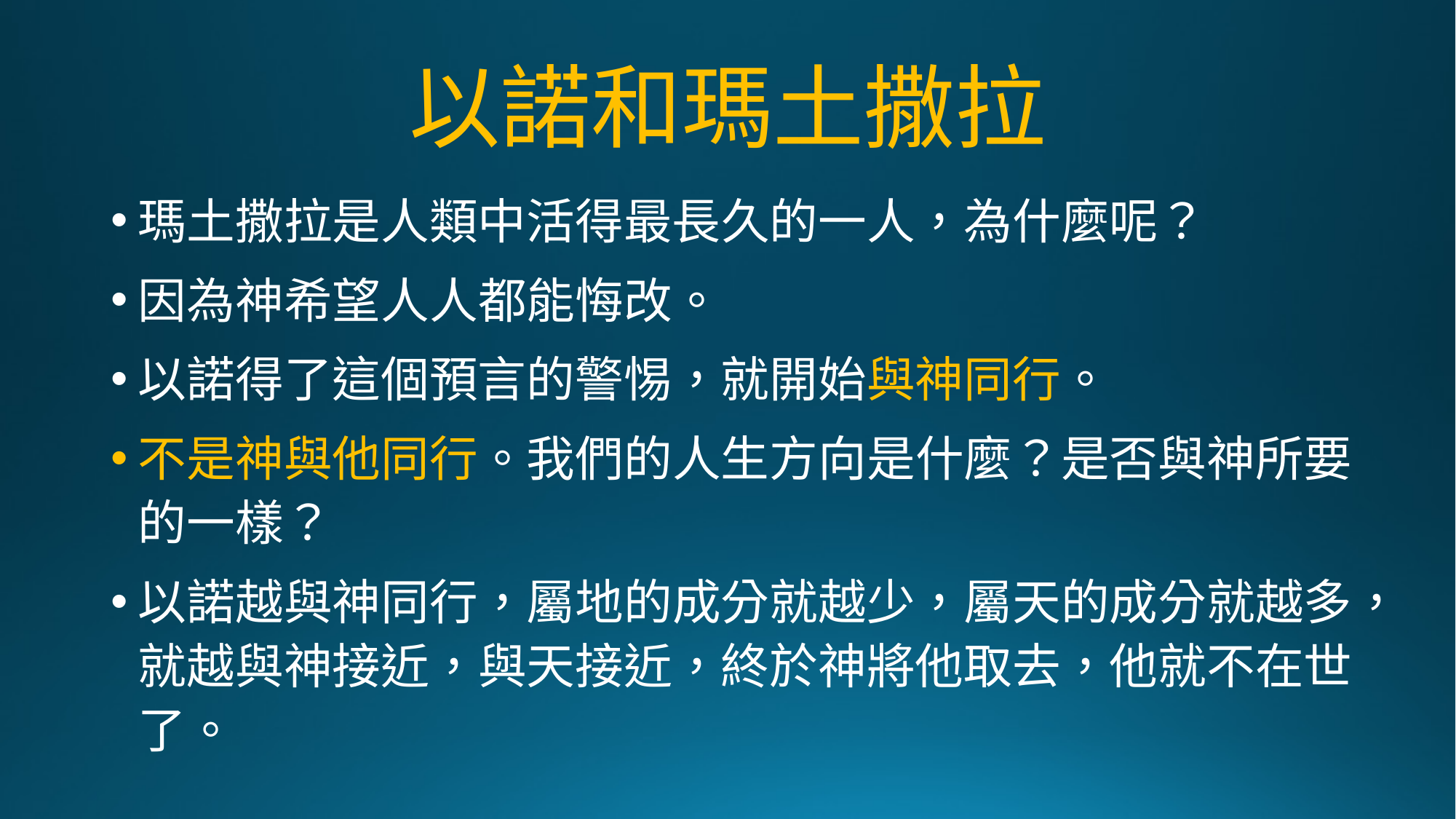

# 以諾和瑪土撒拉
瑪土撒拉是人類中活得最長久的一人，為什麼呢？
因為神希望人人都能悔改。
以諾得了這個預言的警惕，就開始與神同行。
不是神與他同行。我們的人生方向是什麼？是否與神所要的一樣？
以諾越與神同行，屬地的成分就越少，屬天的成分就越多，就越與神接近，與天接近，終於神將他取去，他就不在世了。